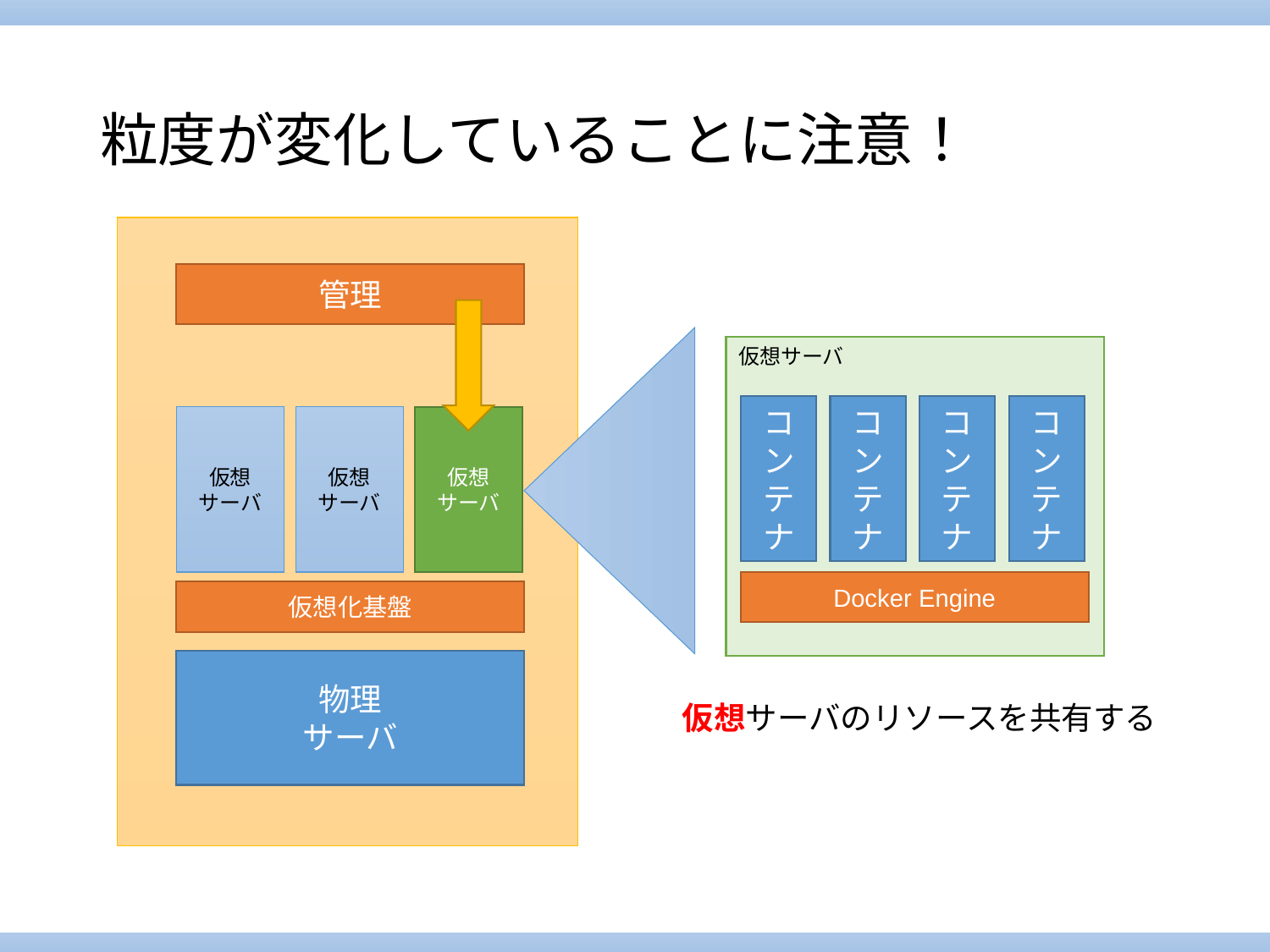

# 粒度が変化していることに注意！

管理

仮想サーバ
コンテナ
コンテナ
コンテナ
コンテナ

仮想
サーバ
仮想
サーバ
仮想
サーバ
Docker Engine
仮想化基盤
物理
サーバ
仮想サーバのリソースを共有する